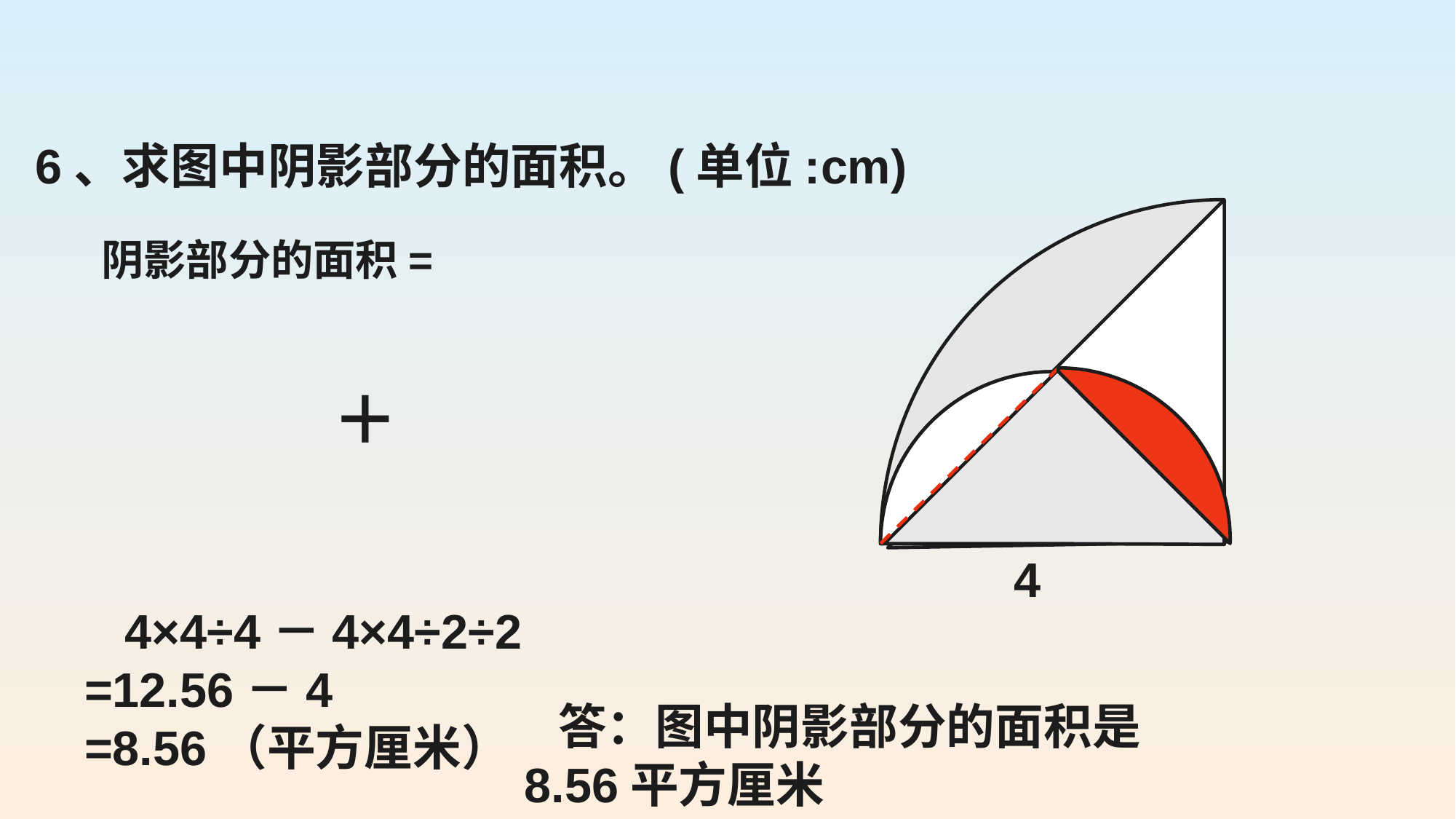

6、求图中阴影部分的面积。(单位:cm)

阴影部分的面积=

＋

4
   4×4÷4－4×4÷2÷2
=12.56－4
=8.56（平方厘米）
  答：图中阴影部分的面积是8.56平方厘米